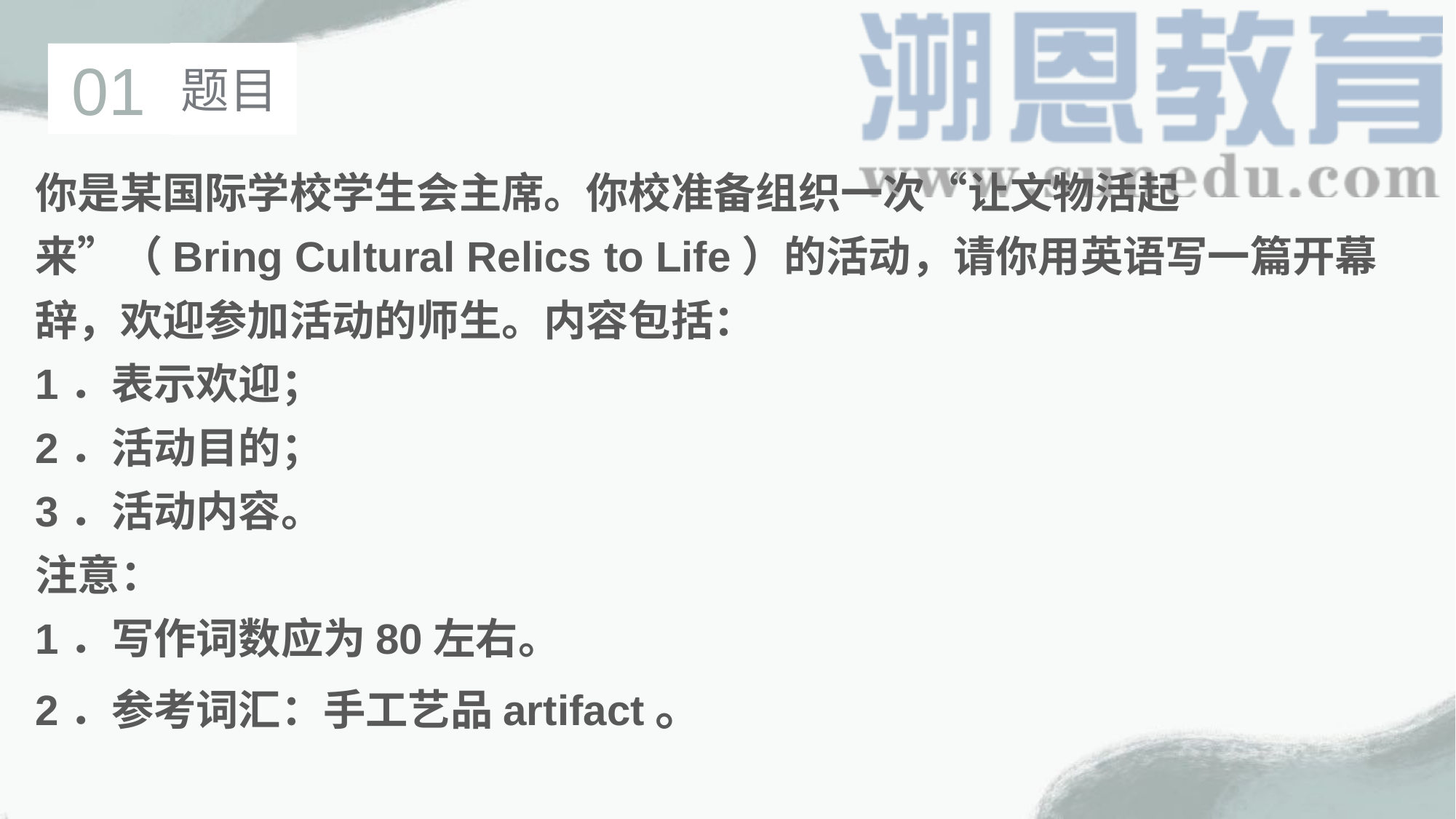

01
题目
你是某国际学校学生会主席。你校准备组织一次“让文物活起来”（Bring Cultural Relics to Life）的活动，请你用英语写一篇开幕辞，欢迎参加活动的师生。内容包括：
1．表示欢迎；
2．活动目的；
3．活动内容。
注意：
1．写作词数应为80左右。
2．参考词汇：手工艺品artifact。